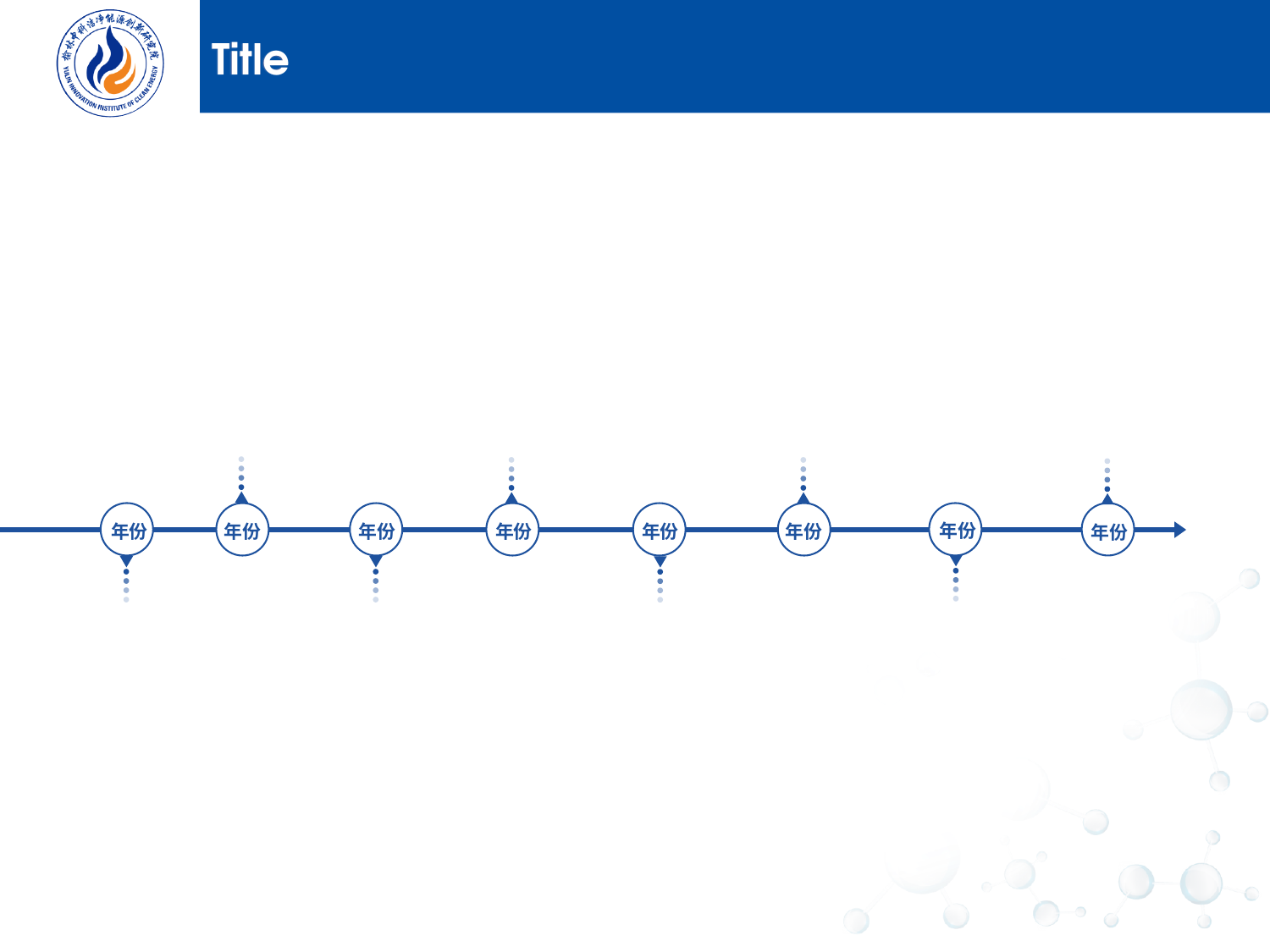

Title

年份

年份

年份

年份

年份

年份

年份

年份